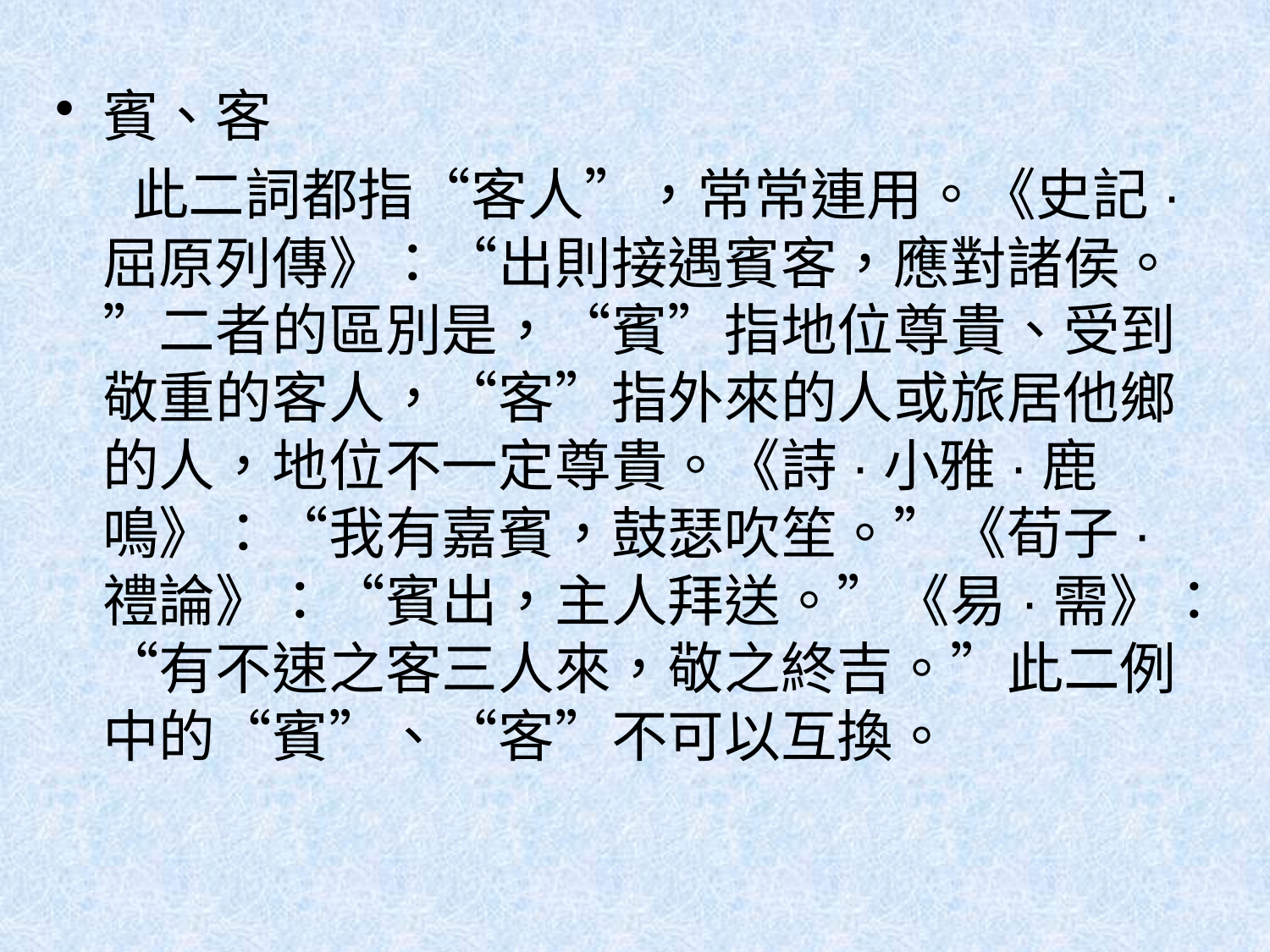

賓、客
     此二詞都指“客人”，常常連用。《史記·屈原列傳》：“出則接遇賓客，應對諸侯。”二者的區別是，“賓”指地位尊貴、受到敬重的客人，“客”指外來的人或旅居他鄉的人，地位不一定尊貴。《詩·小雅·鹿鳴》：“我有嘉賓，鼓瑟吹笙。”《荀子·禮論》：“賓出，主人拜送。”《易·需》：“有不速之客三人來，敬之終吉。”此二例中的“賓”、“客”不可以互換。